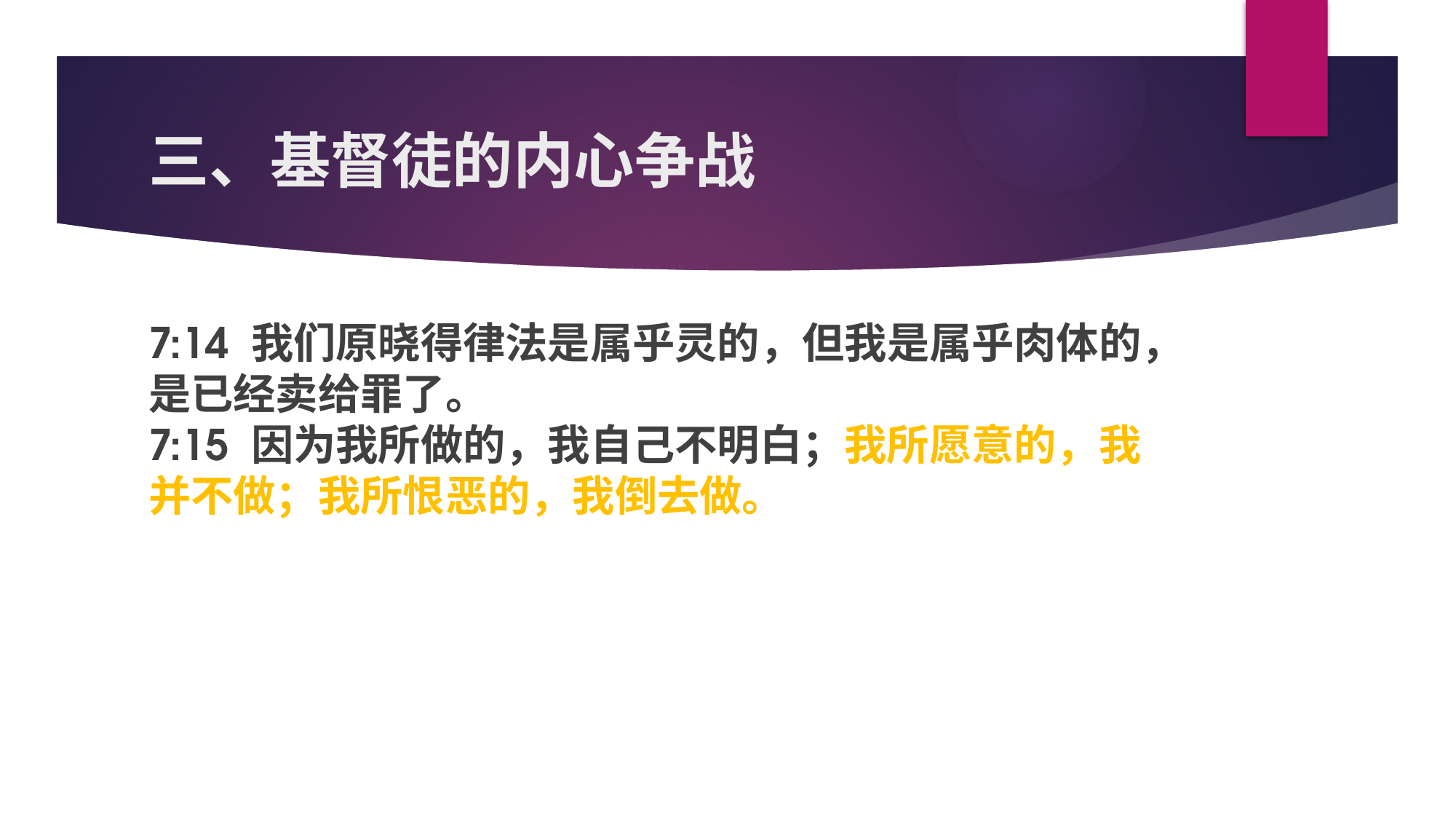

# 三、基督徒的内心争战
7:14 我们原晓得律法是属乎灵的，但我是属乎肉体的，是已经卖给罪了。
7:15 因为我所做的，我自己不明白；我所愿意的，我并不做；我所恨恶的，我倒去做。